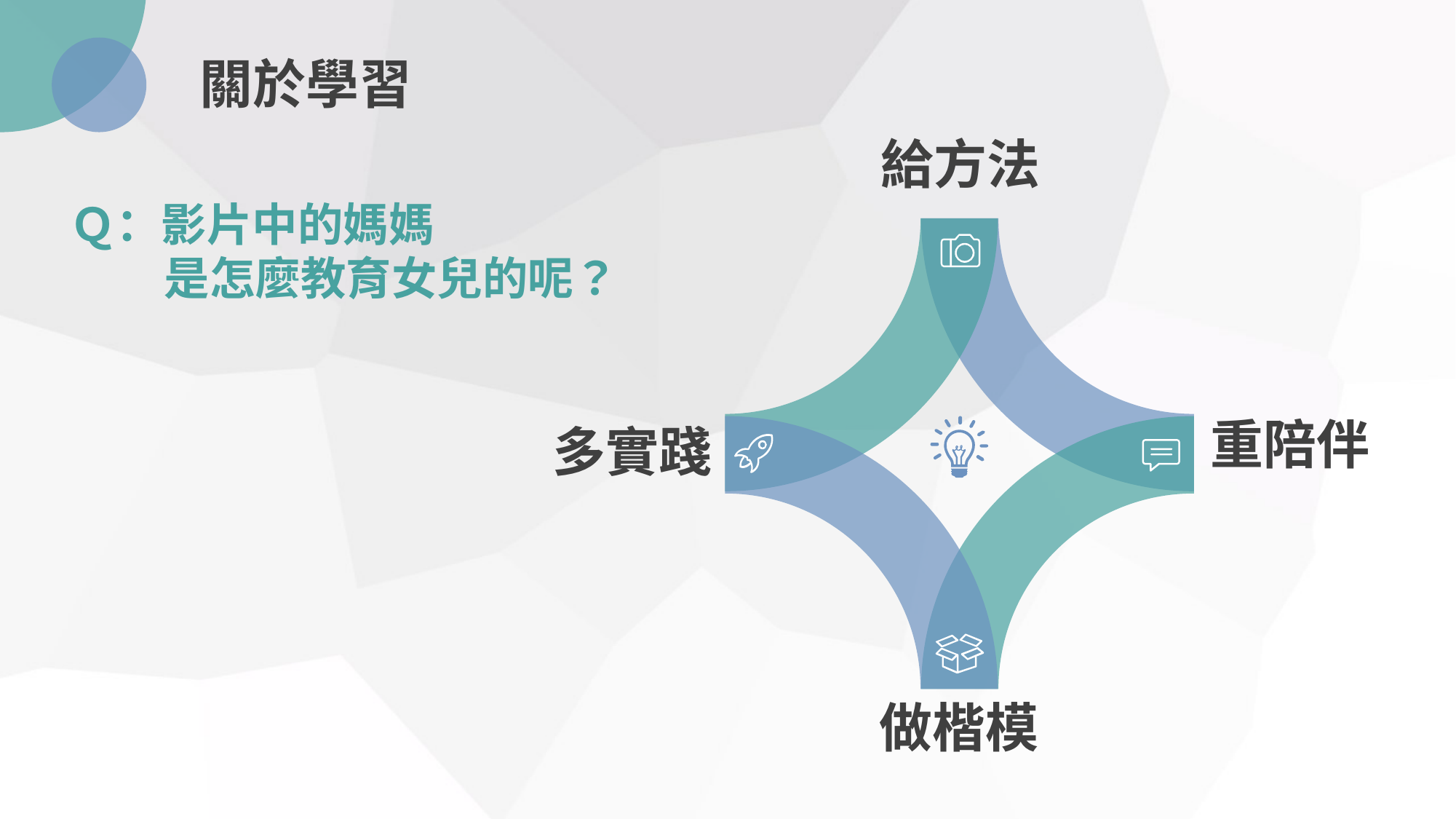

關於學習
給方法
Ｑ：影片中的媽媽
        是怎麼教育女兒的呢？

重陪伴
多實踐

做楷模